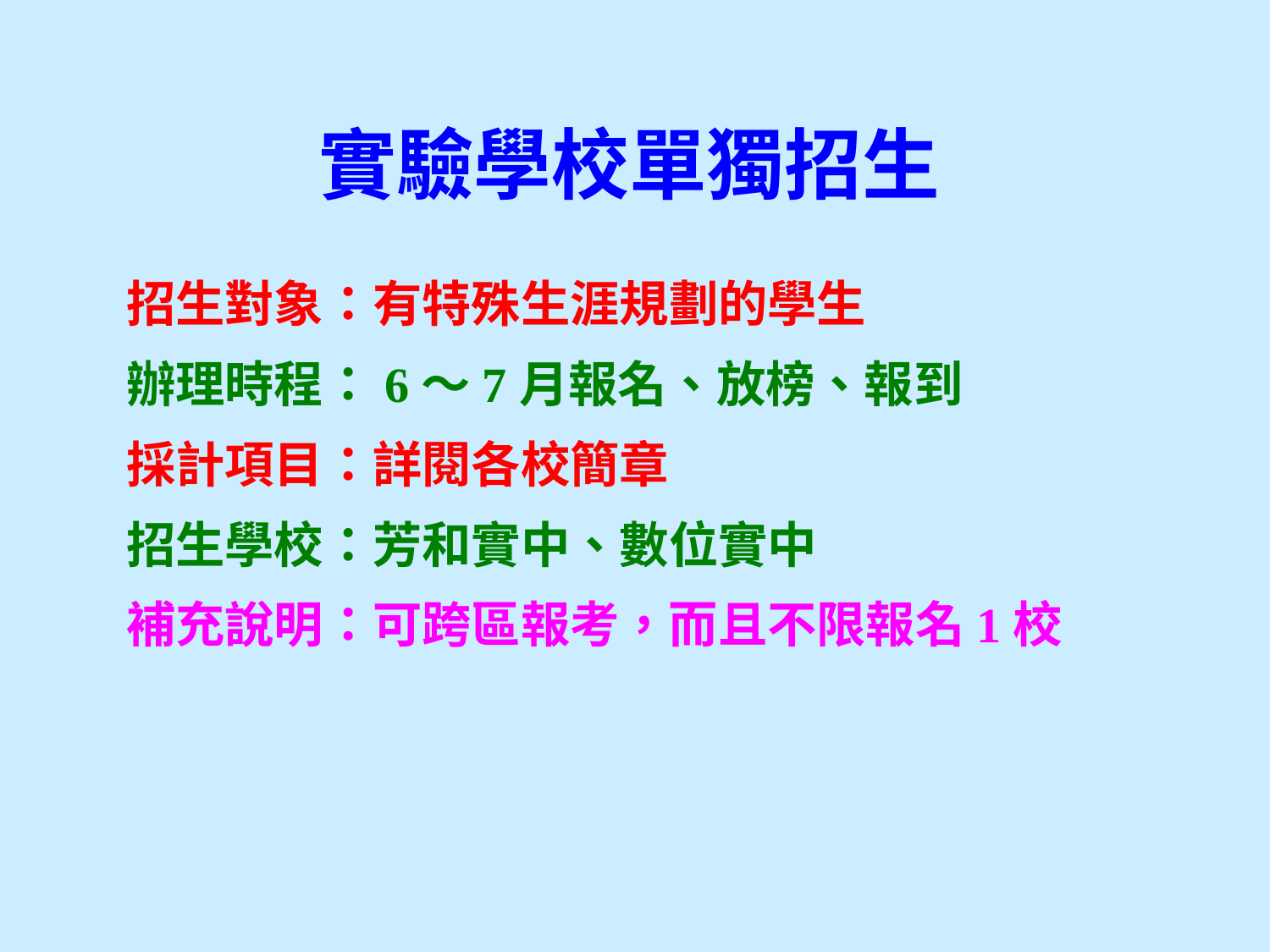

實驗學校單獨招生
招生對象：有特殊生涯規劃的學生
辦理時程：6～7月報名、放榜、報到
採計項目：詳閱各校簡章
招生學校：芳和實中、數位實中
補充說明：可跨區報考，而且不限報名1校